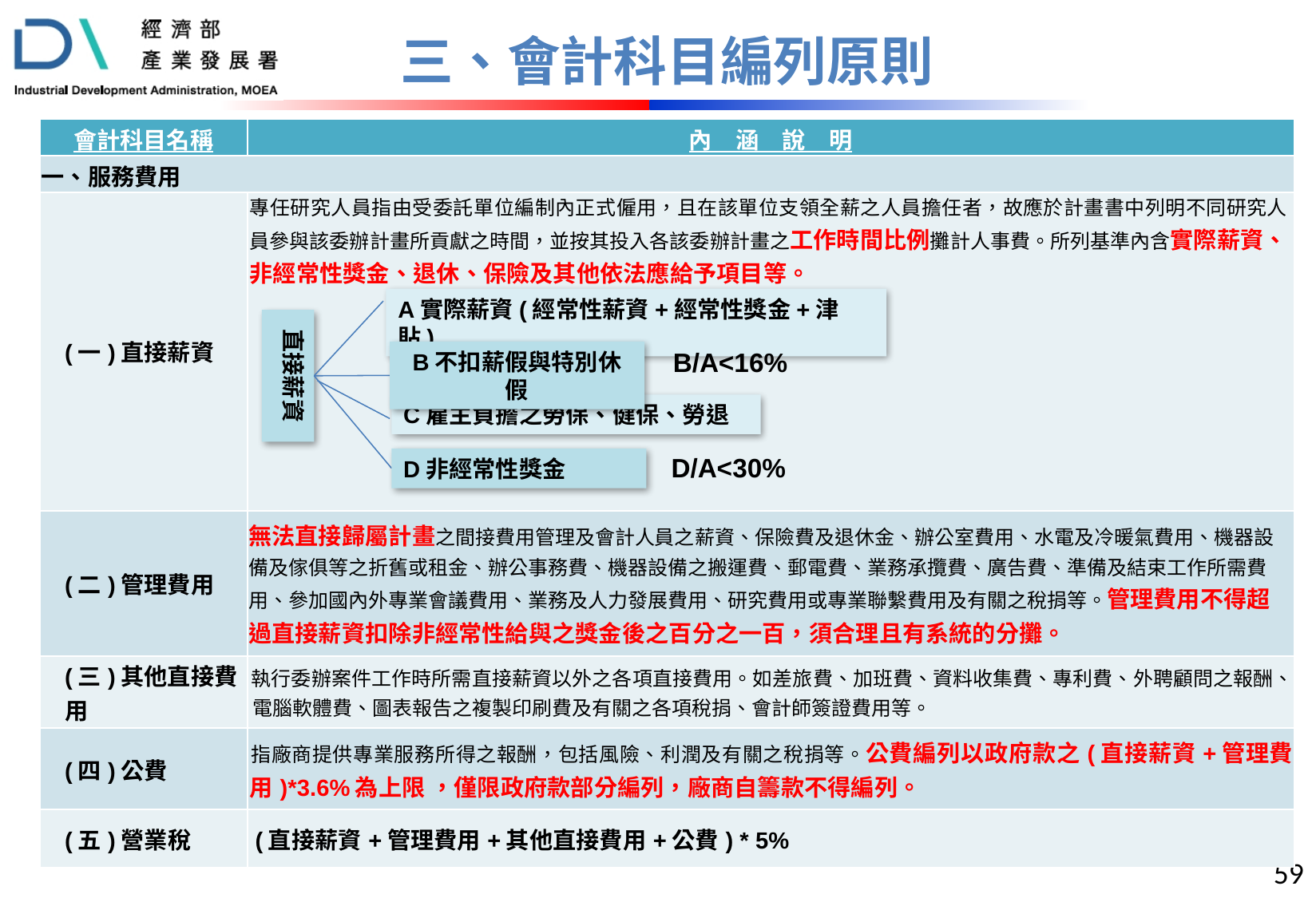

# 三、會計科目編列原則
| 會計科目名稱 | 內　涵　說　明 |
| --- | --- |
| 一、服務費用 |  |
| (一)直接薪資 | 專任研究人員指由受委託單位編制內正式僱用，且在該單位支領全薪之人員擔任者，故應於計畫書中列明不同研究人員參與該委辦計畫所貢獻之時間，並按其投入各該委辦計畫之工作時間比例攤計人事費。所列基準內含實際薪資、非經常性獎金、退休、保險及其他依法應給予項目等。 |
| (二)管理費用 | 無法直接歸屬計畫之間接費用管理及會計人員之薪資、保險費及退休金、辦公室費用、水電及冷暖氣費用、機器設備及傢俱等之折舊或租金、辦公事務費、機器設備之搬運費、郵電費、業務承攬費、廣告費、準備及結束工作所需費用、參加國內外專業會議費用、業務及人力發展費用、研究費用或專業聯繫費用及有關之稅捐等。管理費用不得超過直接薪資扣除非經常性給與之獎金後之百分之一百，須合理且有系統的分攤。 |
| (三)其他直接費用 | 執行委辦案件工作時所需直接薪資以外之各項直接費用。如差旅費、加班費、資料收集費、專利費、外聘顧問之報酬、電腦軟體費、圖表報告之複製印刷費及有關之各項稅捐、會計師簽證費用等。 |
| (四)公費 | 指廠商提供專業服務所得之報酬，包括風險、利潤及有關之稅捐等。公費編列以政府款之(直接薪資+管理費用)\*3.6%為上限 ，僅限政府款部分編列，廠商自籌款不得編列。 |
| (五)營業稅 | (直接薪資+管理費用+其他直接費用+公費) \* 5% |
A實際薪資(經常性薪資+經常性獎金+津貼)
直接薪資
B/A<16%
B不扣薪假與特別休假
C雇主負擔之勞保、健保、勞退
D/A<30%
D非經常性獎金